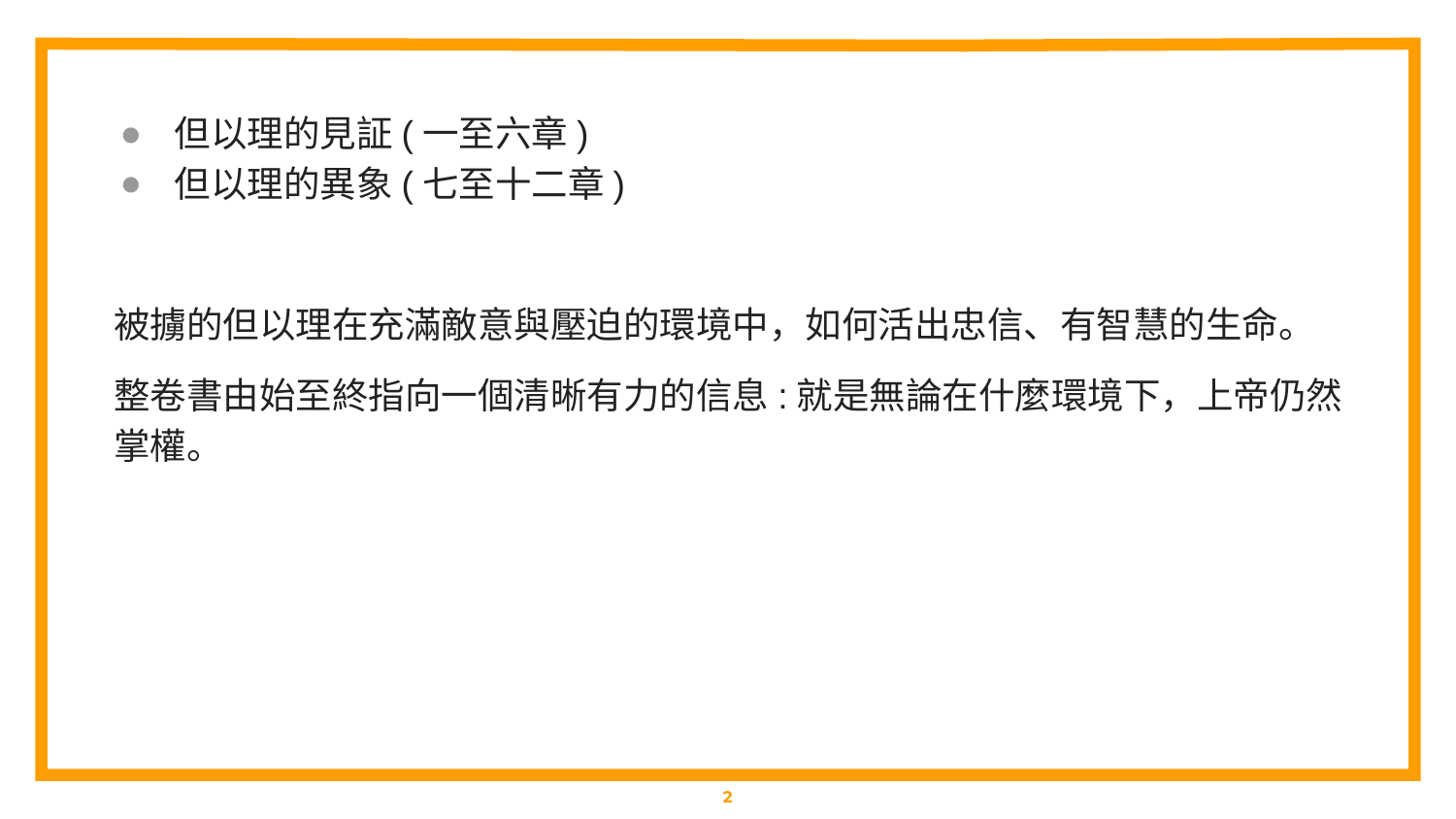

但以理的見証(一至六章)
但以理的異象(七至十二章)

被擄的但以理在充滿敵意與壓迫的環境中，如何活出忠信、有智慧的生命。
整卷書由始至終指向一個清晰有力的信息:就是無論在什麼環境下，上帝仍然掌權。

2